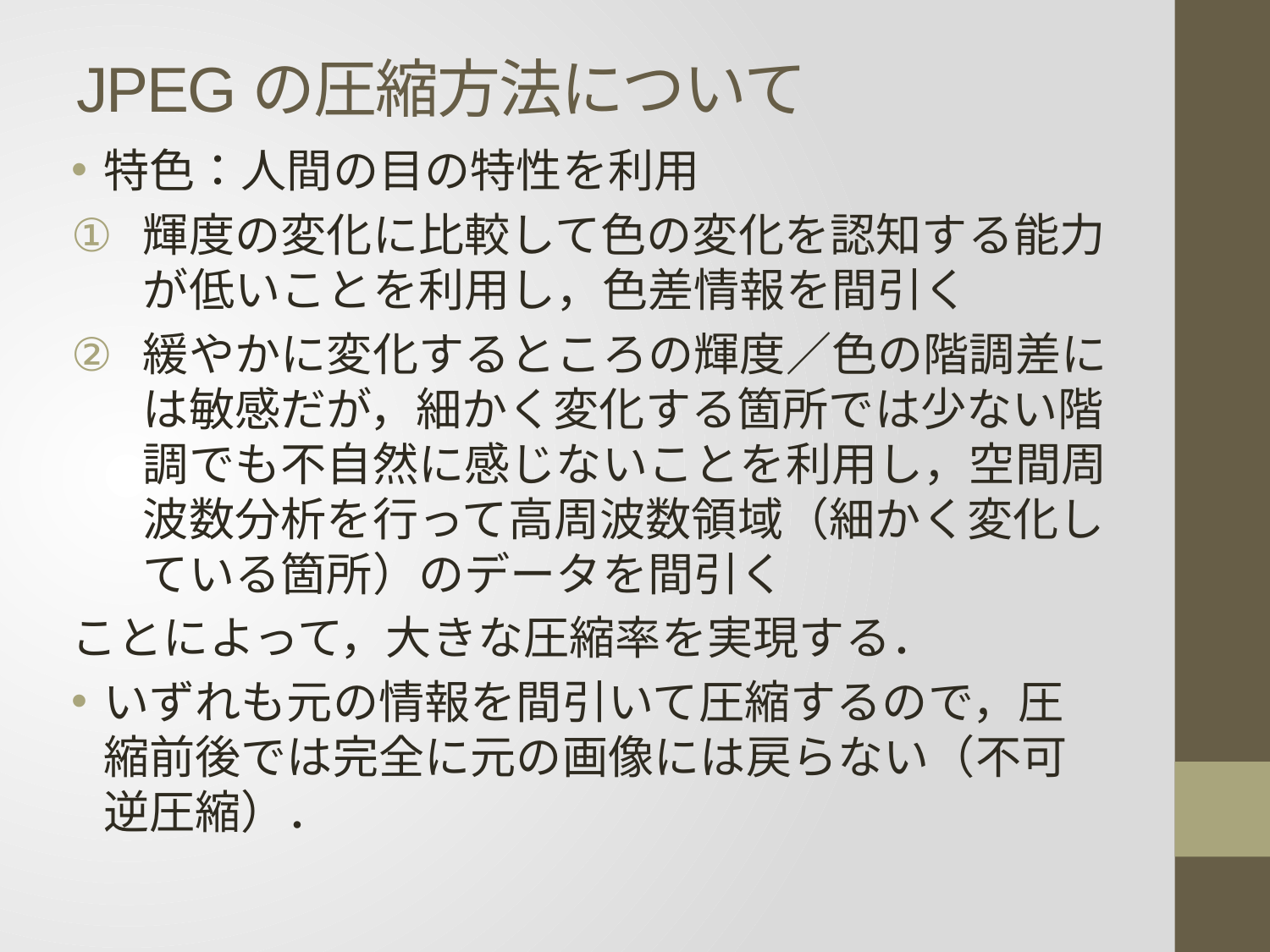

# JPEGの圧縮方法について
特色：人間の目の特性を利用
輝度の変化に比較して色の変化を認知する能力が低いことを利用し，色差情報を間引く
緩やかに変化するところの輝度／色の階調差には敏感だが，細かく変化する箇所では少ない階調でも不自然に感じないことを利用し，空間周波数分析を行って高周波数領域（細かく変化している箇所）のデータを間引く
ことによって，大きな圧縮率を実現する．
いずれも元の情報を間引いて圧縮するので，圧縮前後では完全に元の画像には戻らない（不可逆圧縮）．